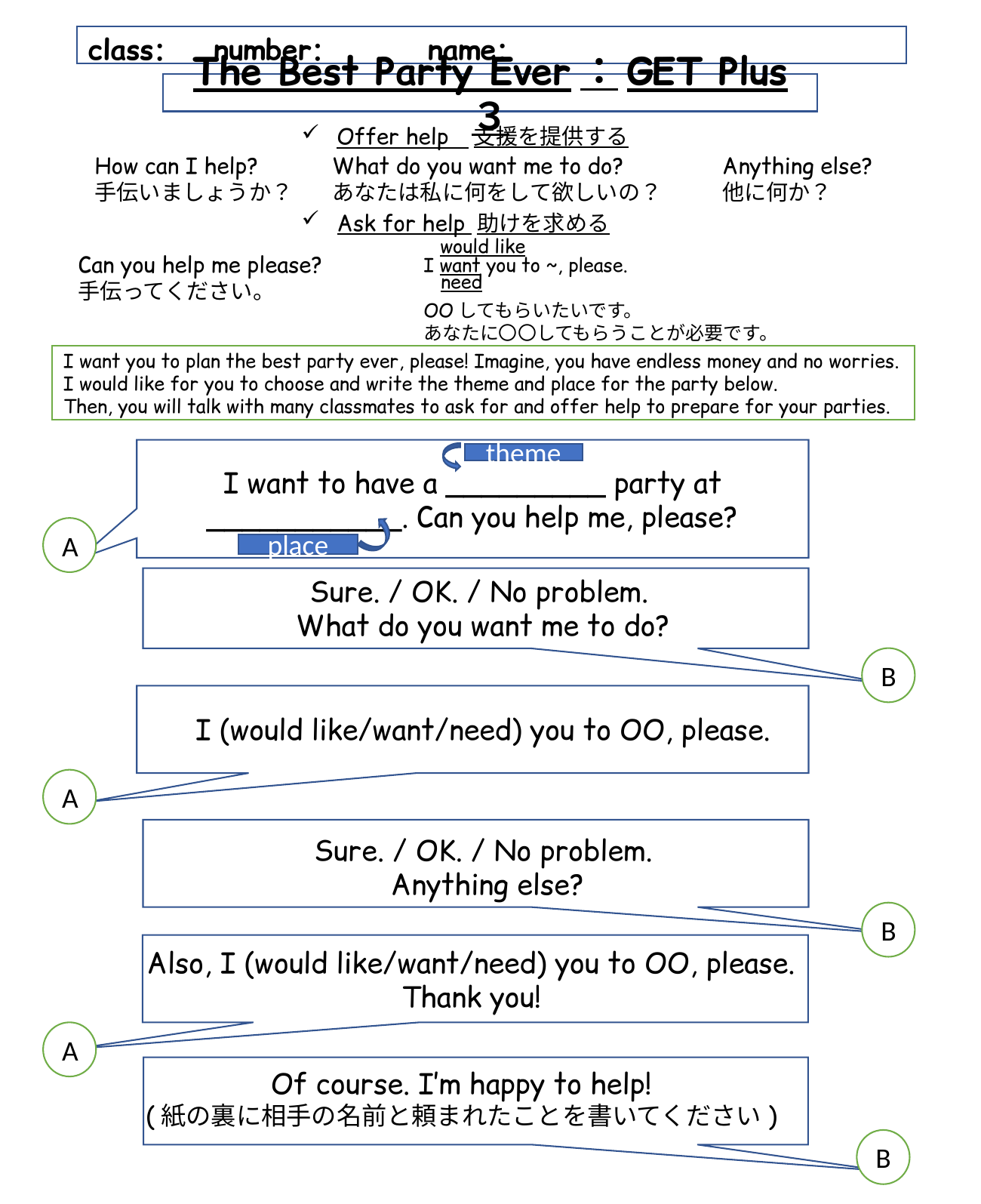

class:	 number:	name:C c
The Best Party Ever：GET Plus ３
Offer help   支援を提供する
How can I help?
手伝いましょうか？
Anything else?
他に何か？
What do you want me to do?
あなたは私に何をして欲しいの？
Ask for help 助けを求める
would like
Can you help me please?
手伝ってください。
I want you to ~, please.

OOしてもらいたいです。
あなたに〇〇してもらうことが必要です。
need
I want you to plan the best party ever, please! Imagine, you have endless money and no worries.
I would like for you to choose and write the theme and place for the party below.
Then, you will talk with many classmates to ask for and offer help to prepare for your parties.
I want to have a _________ party at ___________. Can you help me, please?

theme
A

place

Sure. / OK. / No problem.
What do you want me to do?
B

I (would like/want/need) you to OO, please.
A

Sure. / OK. / No problem.
Anything else?
B

Also, I (would like/want/need) you to OO, please. Thank you!
A

Of course. I’m happy to help!
(紙の裏に相手の名前と頼まれたことを書いてください)
B